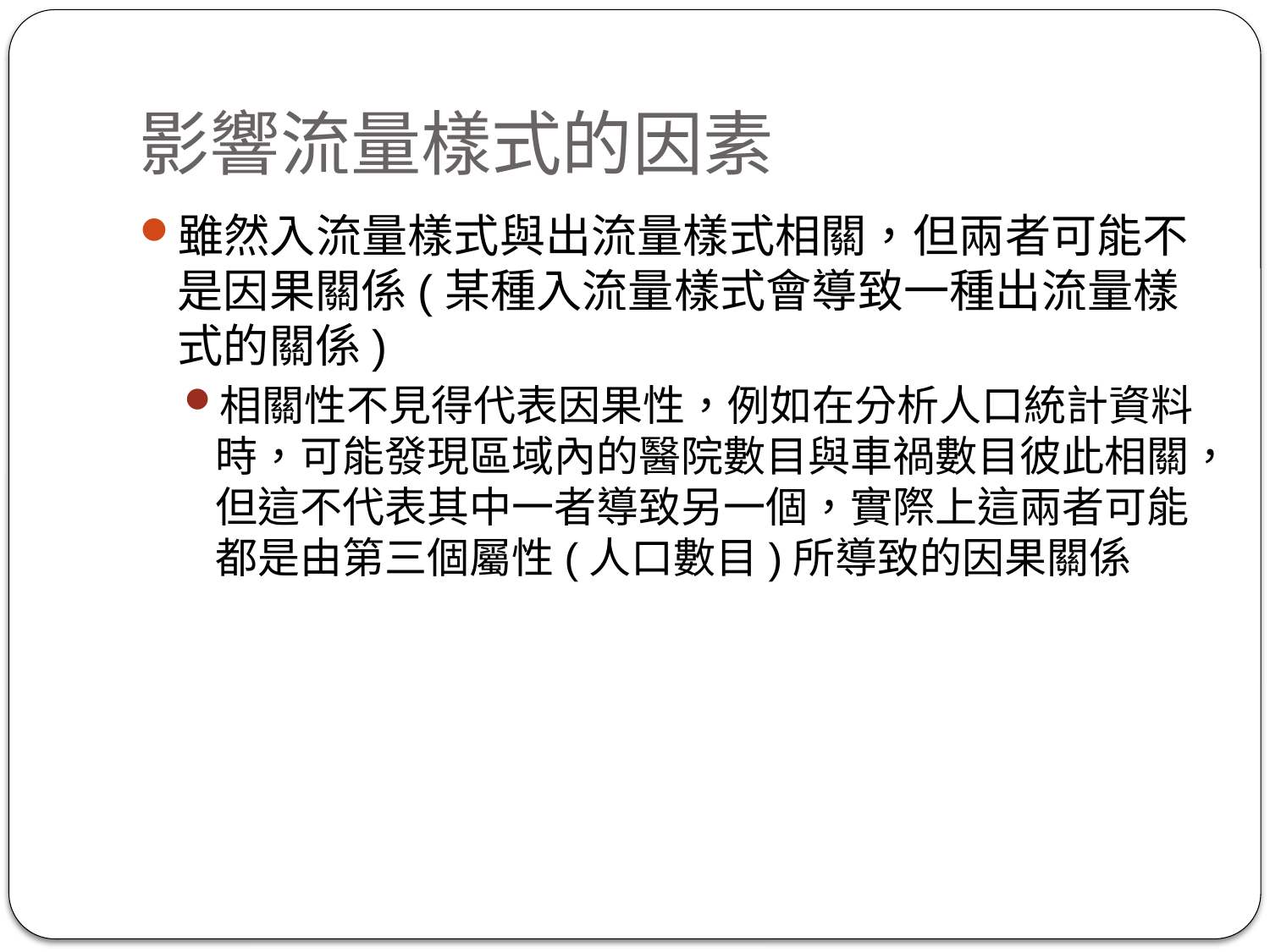

# 影響流量樣式的因素
雖然入流量樣式與出流量樣式相關，但兩者可能不是因果關係(某種入流量樣式會導致一種出流量樣式的關係)
相關性不見得代表因果性，例如在分析人口統計資料時，可能發現區域內的醫院數目與車禍數目彼此相關，但這不代表其中一者導致另一個，實際上這兩者可能都是由第三個屬性(人口數目)所導致的因果關係